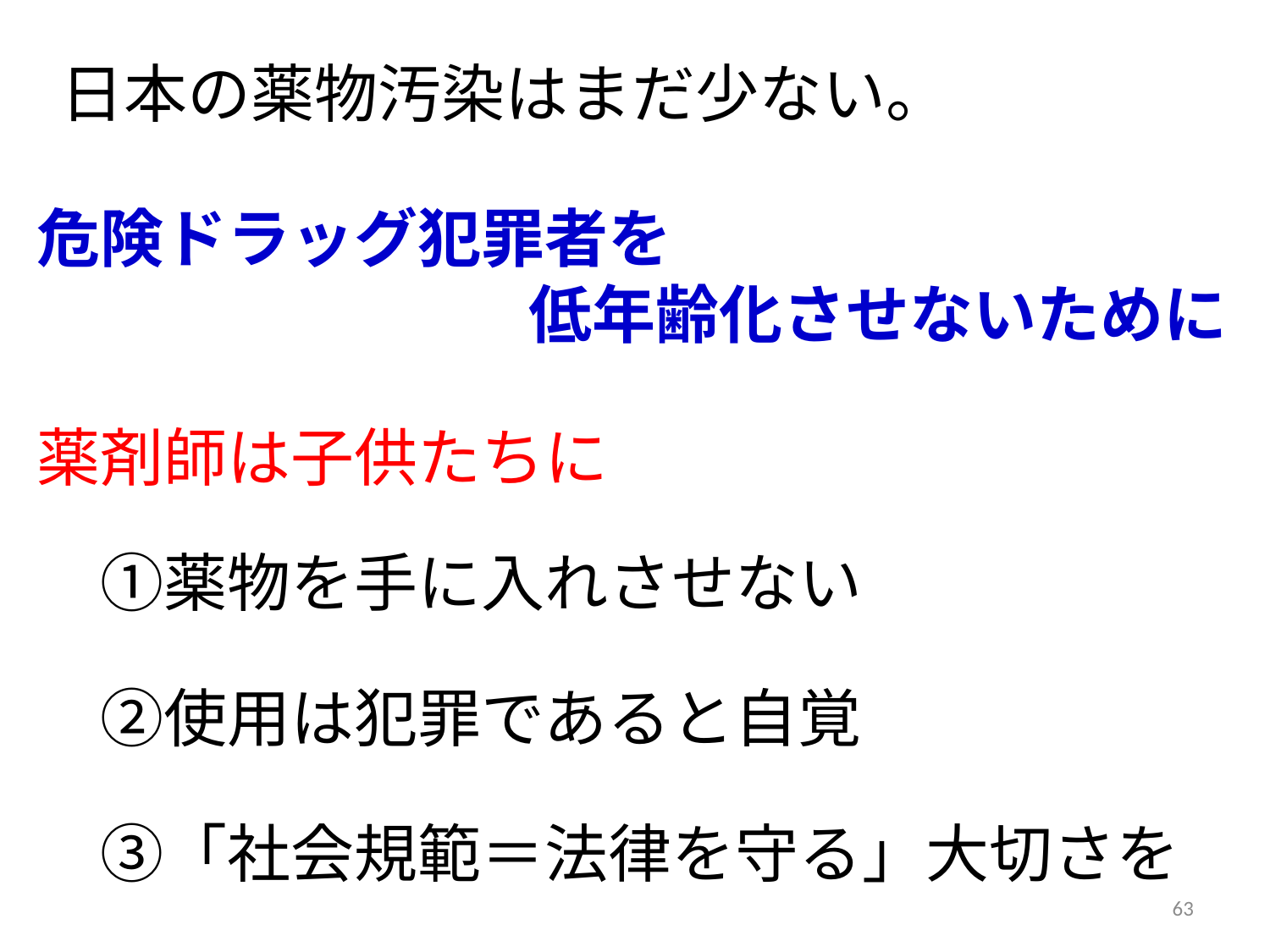

日本の薬物汚染はまだ少ない。
危険ドラッグ犯罪者を
低年齢化させないために

薬剤師は子供たちに
　①薬物を手に入れさせない
　②使用は犯罪であると自覚
　③「社会規範＝法律を守る」大切さを
63